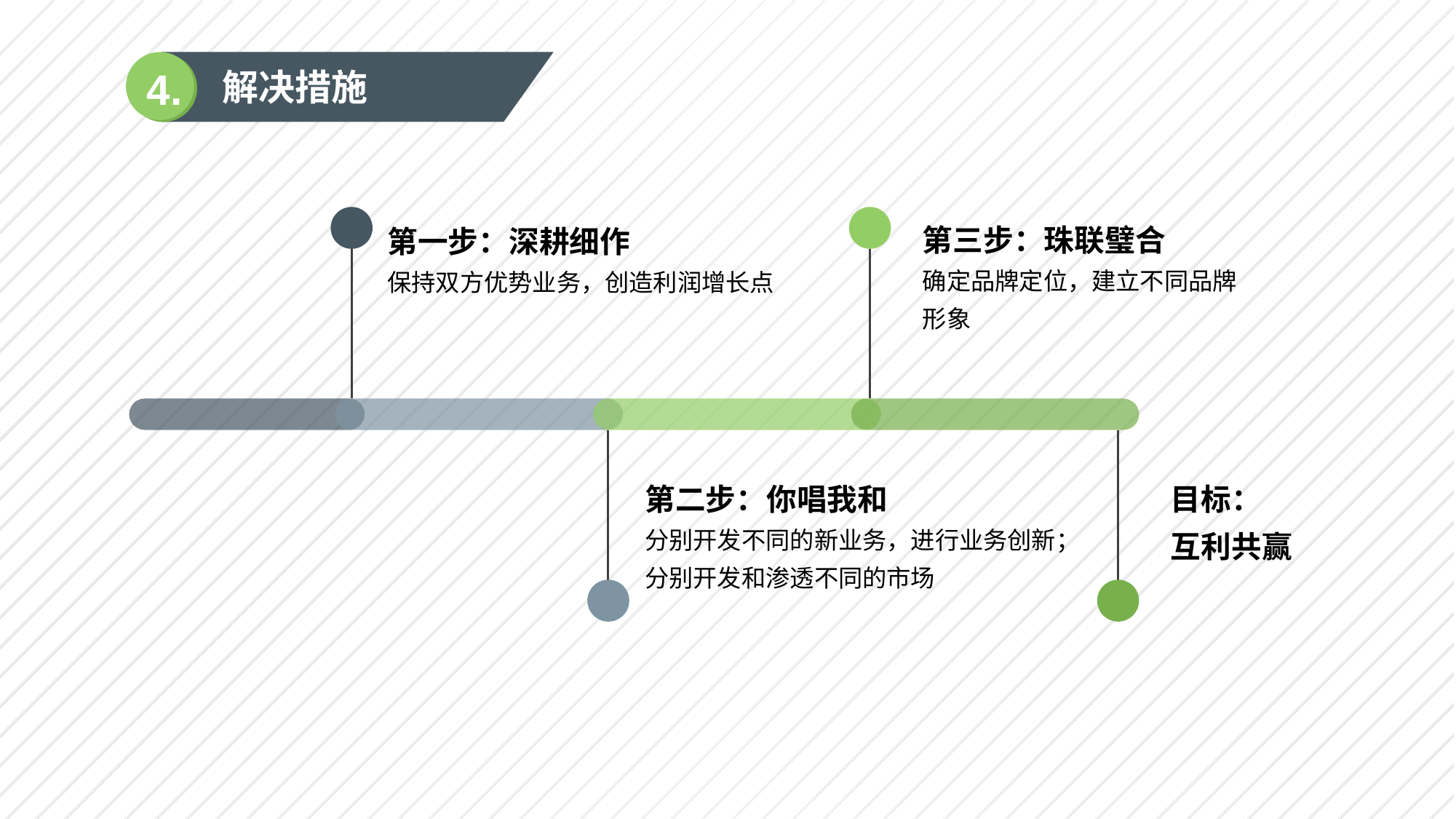

4.
解决措施
第三步：珠联璧合
确定品牌定位，建立不同品牌形象
第一步：深耕细作
保持双方优势业务，创造利润增长点

第二步：你唱我和
分别开发不同的新业务，进行业务创新；
分别开发和渗透不同的市场
目标：
互利共赢